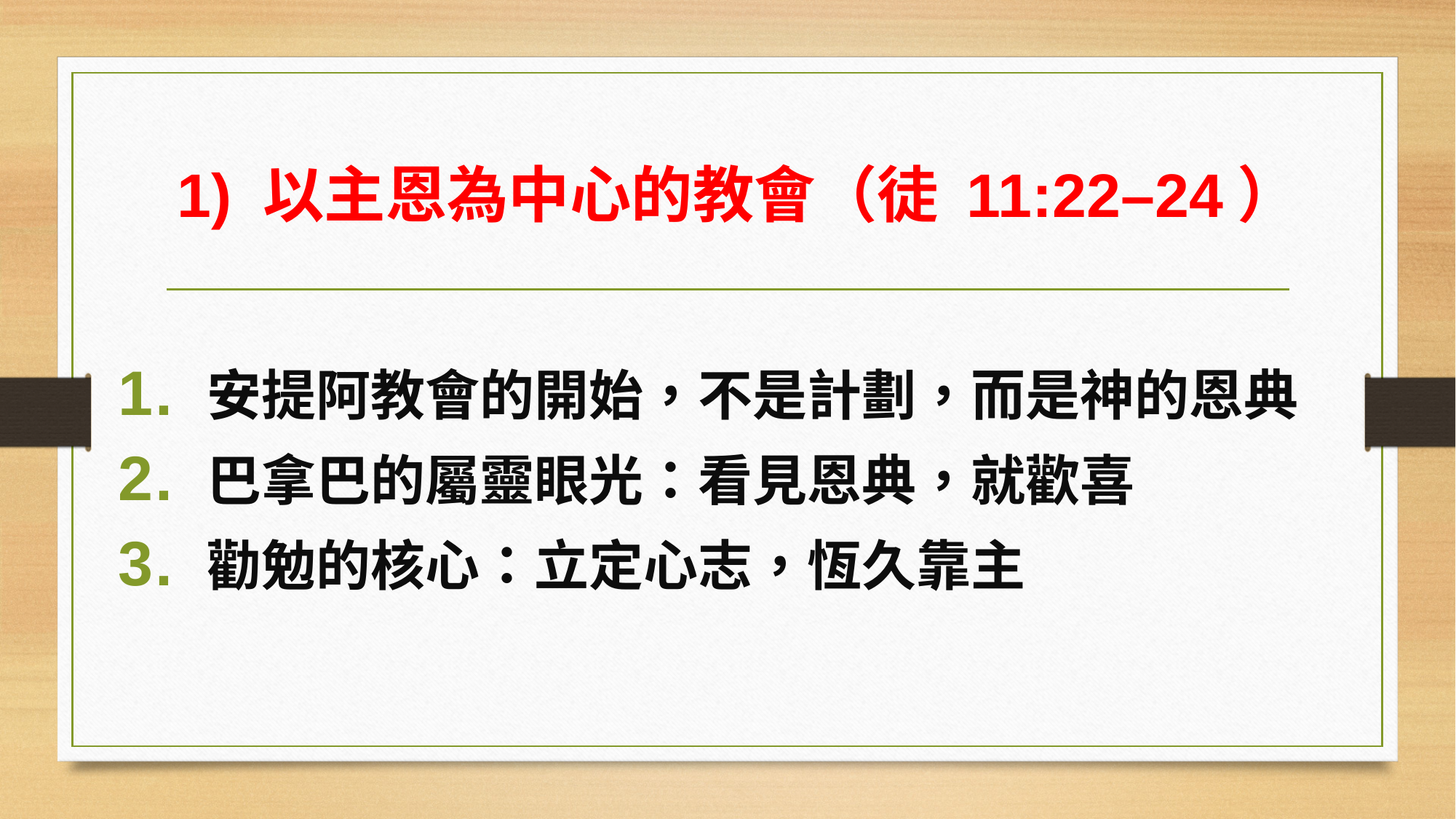

# 1) 以主恩為中心的教會（徒 11:22–24）
安提阿教會的開始，不是計劃，而是神的恩典
巴拿巴的屬靈眼光：看見恩典，就歡喜
勸勉的核心：立定心志，恆久靠主